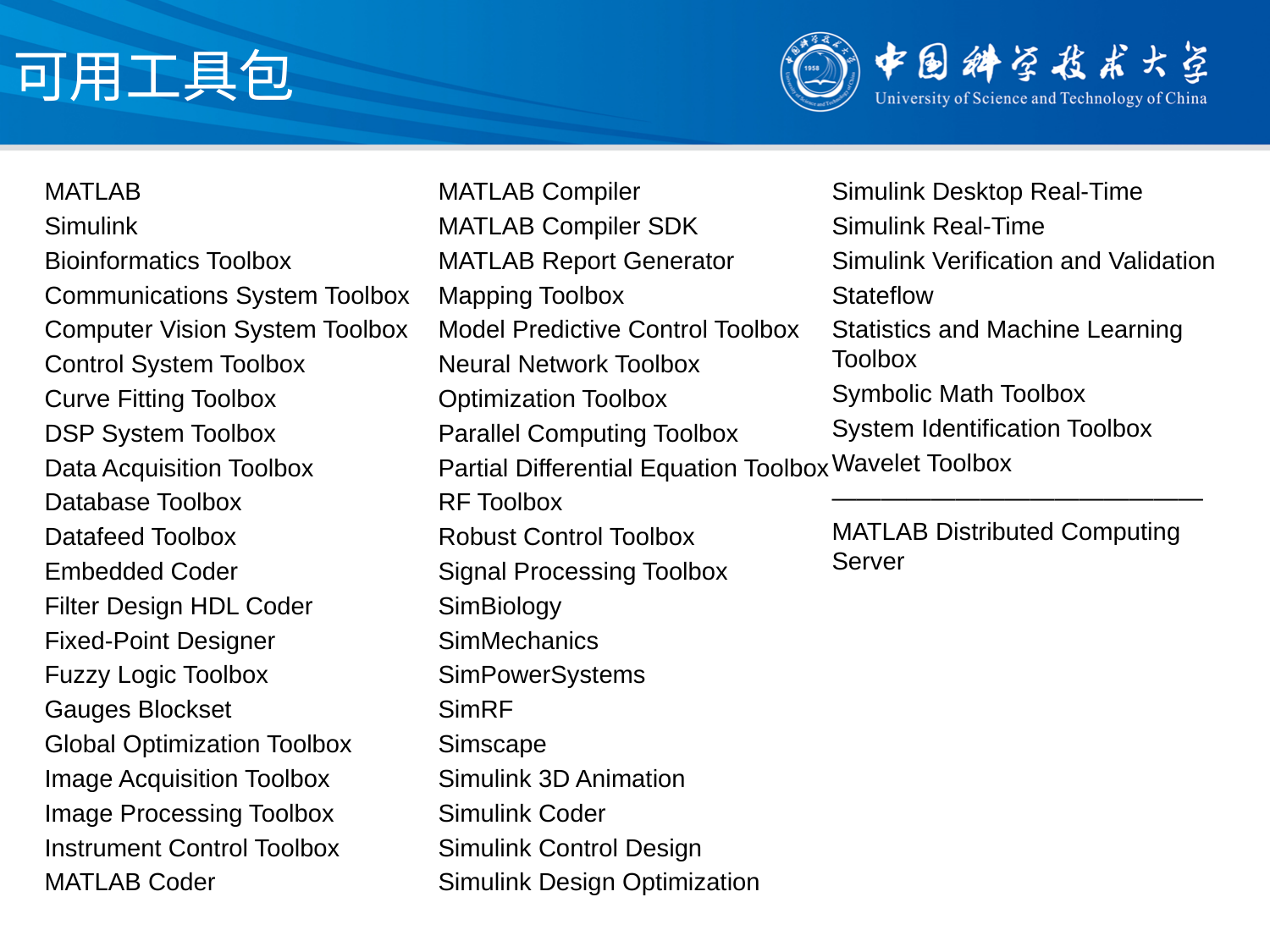

# 可用工具包
MATLAB
Simulink
Bioinformatics Toolbox
Communications System Toolbox
Computer Vision System Toolbox
Control System Toolbox
Curve Fitting Toolbox
DSP System Toolbox
Data Acquisition Toolbox
Database Toolbox
Datafeed Toolbox
Embedded Coder
Filter Design HDL Coder
Fixed-Point Designer
Fuzzy Logic Toolbox
Gauges Blockset
Global Optimization Toolbox
Image Acquisition Toolbox
Image Processing Toolbox
Instrument Control Toolbox
MATLAB Coder
MATLAB Compiler
MATLAB Compiler SDK
MATLAB Report Generator
Mapping Toolbox
Model Predictive Control Toolbox
Neural Network Toolbox
Optimization Toolbox
Parallel Computing Toolbox
Partial Differential Equation Toolbox
RF Toolbox
Robust Control Toolbox
Signal Processing Toolbox
SimBiology
SimMechanics
SimPowerSystems
SimRF
Simscape
Simulink 3D Animation
Simulink Coder
Simulink Control Design
Simulink Design Optimization
Simulink Desktop Real-Time
Simulink Real-Time
Simulink Verification and Validation
Stateflow
Statistics and Machine Learning Toolbox
Symbolic Math Toolbox
System Identification Toolbox
Wavelet Toolbox
———————————————
MATLAB Distributed Computing Server